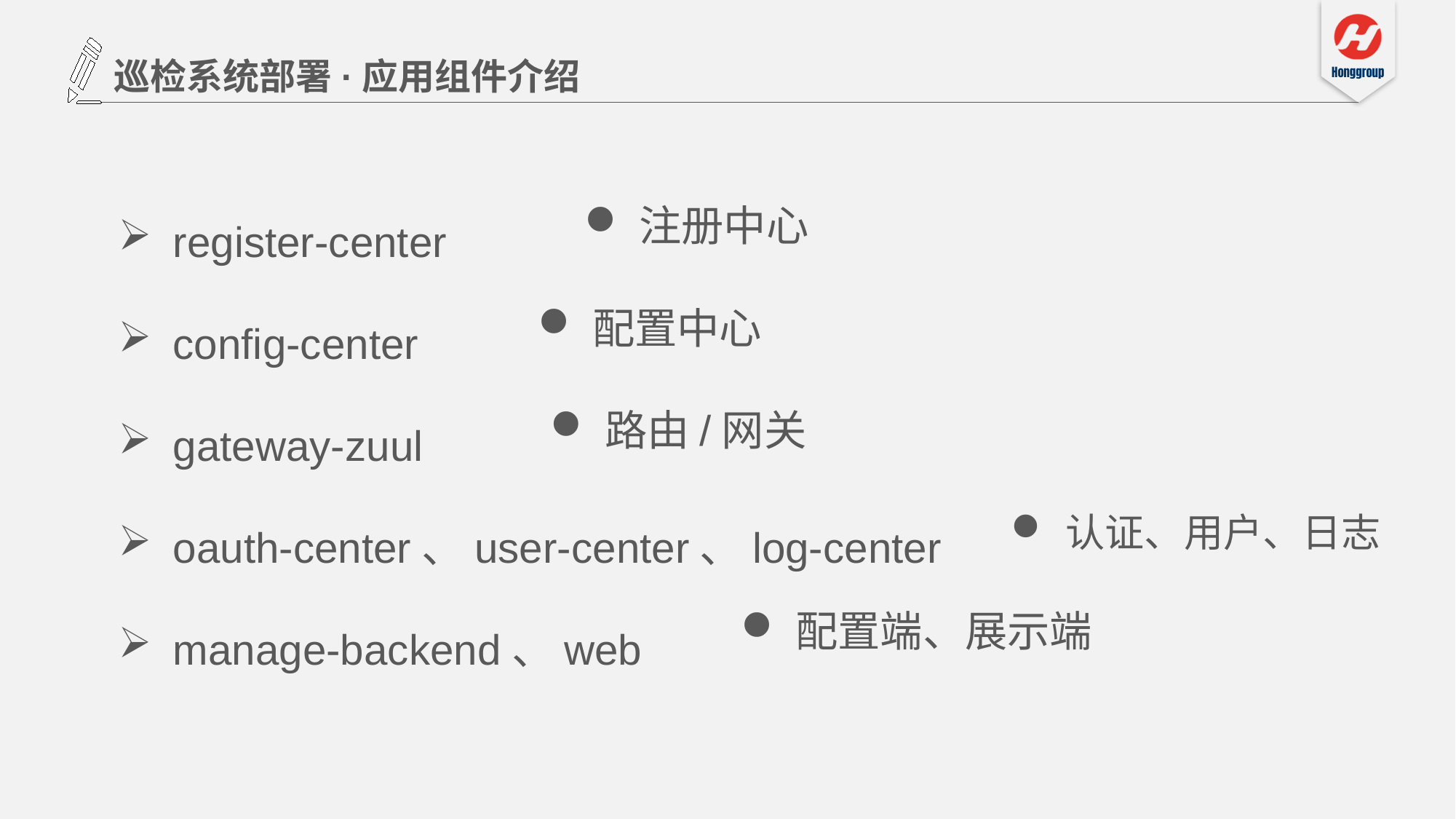

巡检系统部署·应用组件介绍
register-center
config-center
gateway-zuul
oauth-center、user-center、log-center
manage-backend、web
注册中心
配置中心
路由/网关
认证、用户、日志
配置端、展示端